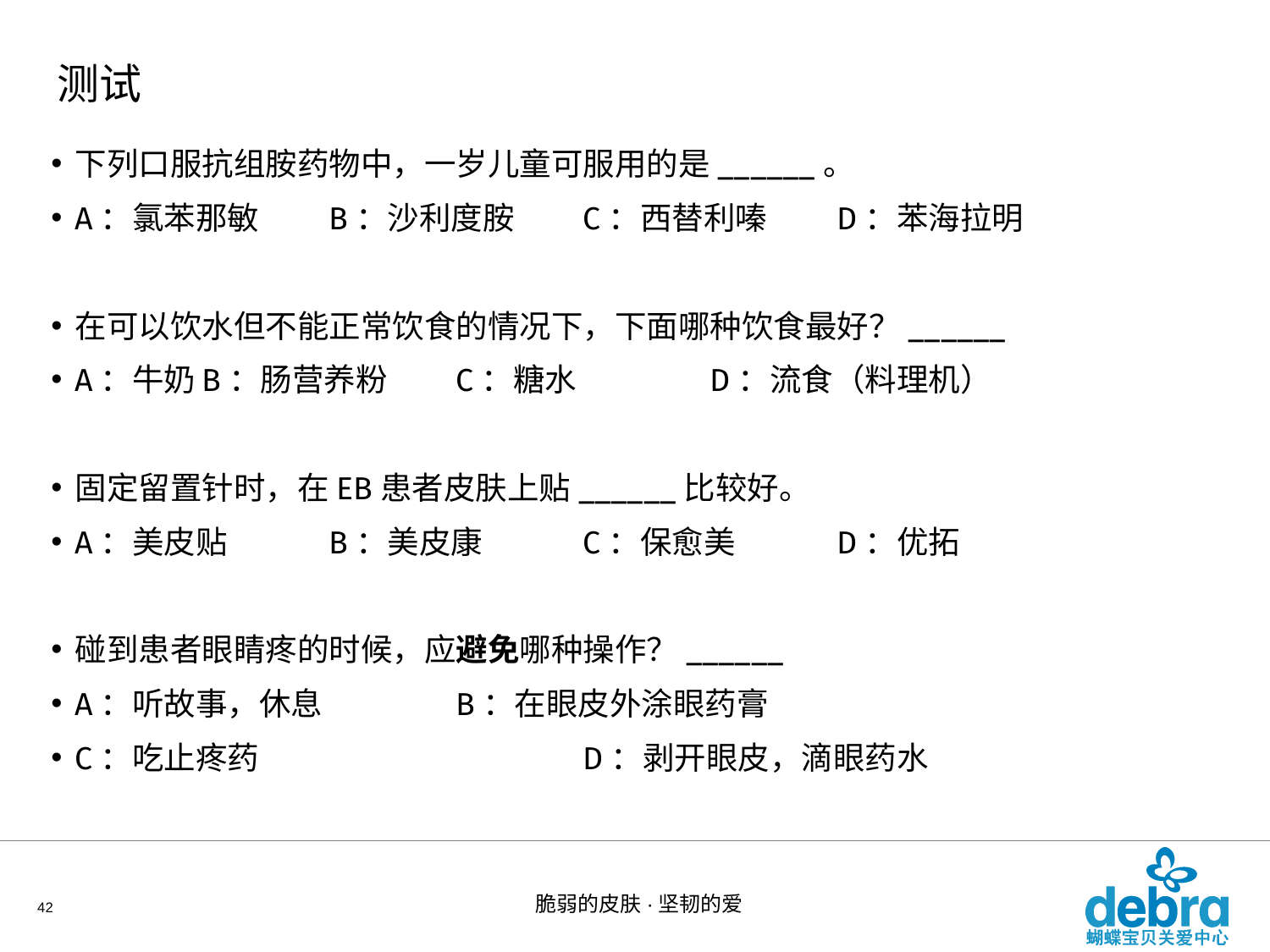

# 测试
下列口服抗组胺药物中，一岁儿童可服用的是______。
A：氯苯那敏	B：沙利度胺	C：西替利嗪	D：苯海拉明

在可以饮水但不能正常饮食的情况下，下面哪种饮食最好？______
A：牛奶	B：肠营养粉	C：糖水		D：流食（料理机）

固定留置针时，在EB患者皮肤上贴______比较好。
A：美皮贴	B：美皮康	C：保愈美	D：优拓

碰到患者眼睛疼的时候，应避免哪种操作？______
A：听故事，休息		B：在眼皮外涂眼药膏
C：吃止疼药			D：剥开眼皮，滴眼药水